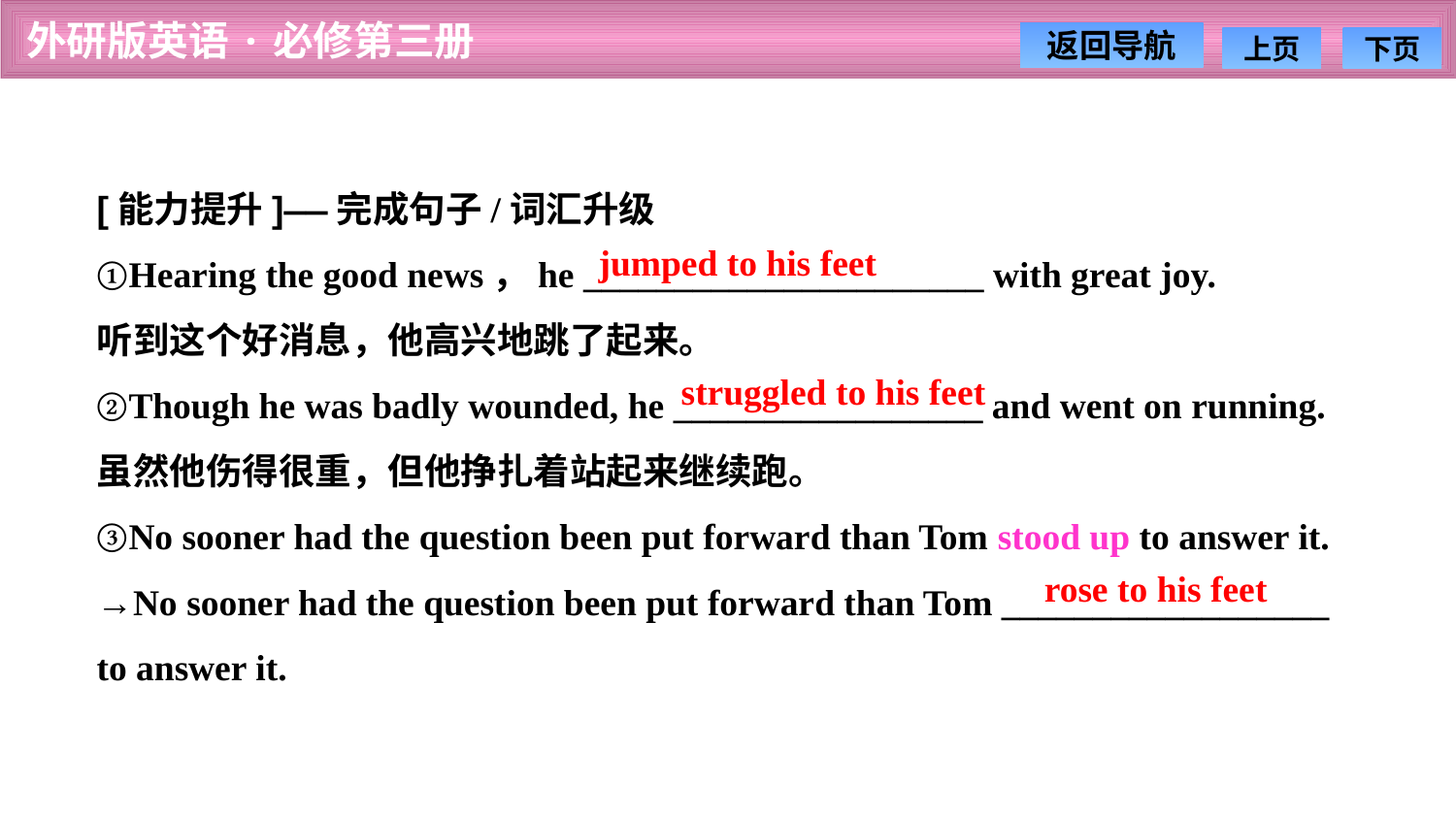

[能力提升]——完成句子/词汇升级
①Hearing the good news，he ______________________ with great joy.
听到这个好消息，他高兴地跳了起来。
②Though he was badly wounded, he _________________ and went on running.
虽然他伤得很重，但他挣扎着站起来继续跑。
③No sooner had the question been put forward than Tom stood up to answer it.
→No sooner had the question been put forward than Tom __________________
to answer it.
jumped to his feet
struggled to his feet
rose to his feet